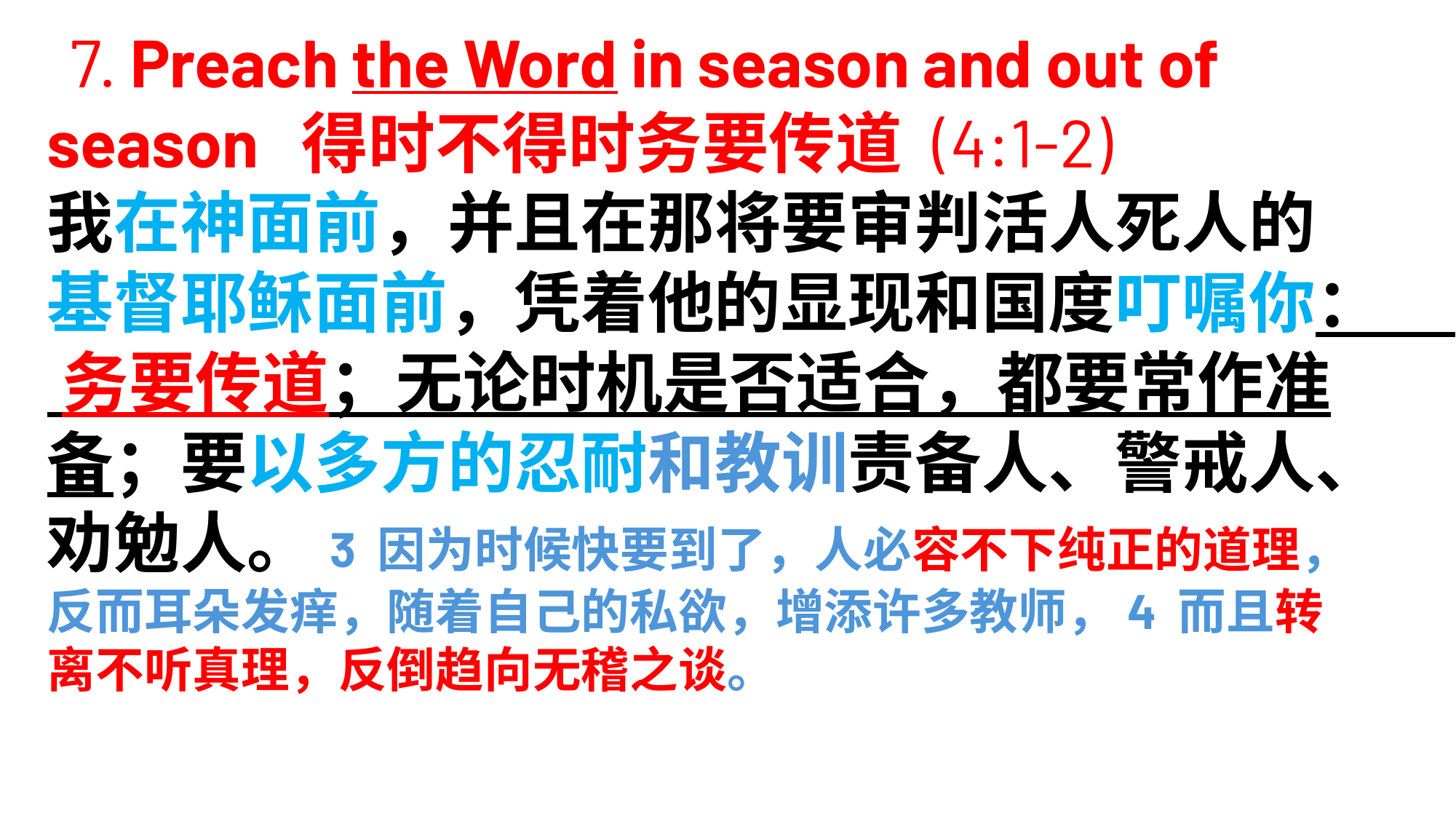

7. Preach the Word in season and out of season  得时不得时务要传道 (4:1-2)
我在神面前，并且在那将要审判活人死人的基督耶稣面前，凭着他的显现和国度叮嘱你： 务要传道；无论时机是否适合，都要常作准备；要以多方的忍耐和教训责备人、警戒人、劝勉人。3 因为时候快要到了，人必容不下纯正的道理，反而耳朵发痒，随着自己的私欲，增添许多教师，4 而且转离不听真理，反倒趋向无稽之谈。